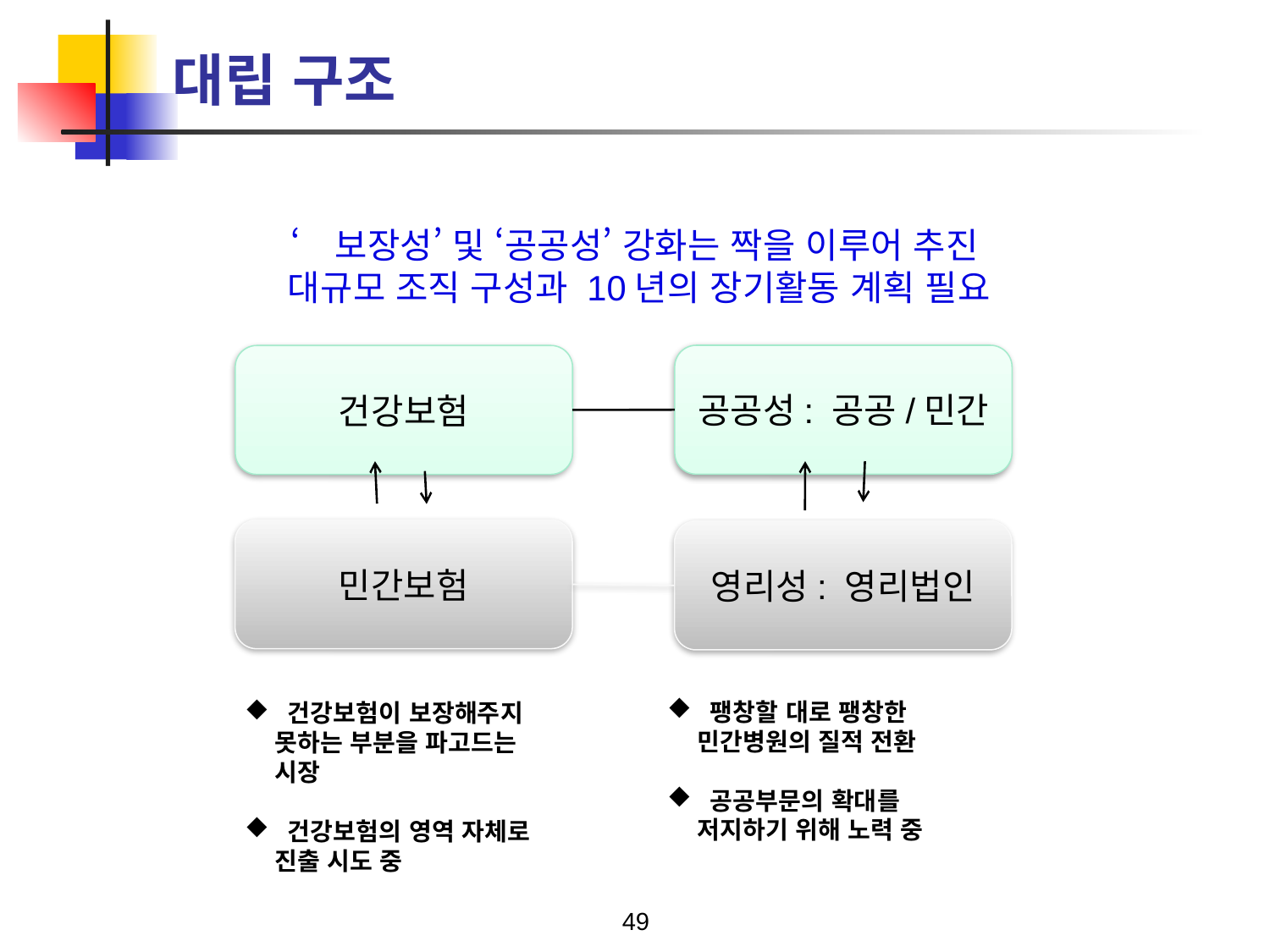

# 대립 구조
‘보장성’ 및 ‘공공성’ 강화는 짝을 이루어 추진
 대규모 조직 구성과 10년의 장기활동 계획 필요
공공성: 공공/민간
건강보험
민간보험
영리성: 영리법인
 팽창할 대로 팽창한 민간병원의 질적 전환

 공공부문의 확대를 저지하기 위해 노력 중
 건강보험이 보장해주지 못하는 부분을 파고드는 시장

 건강보험의 영역 자체로 진출 시도 중
49